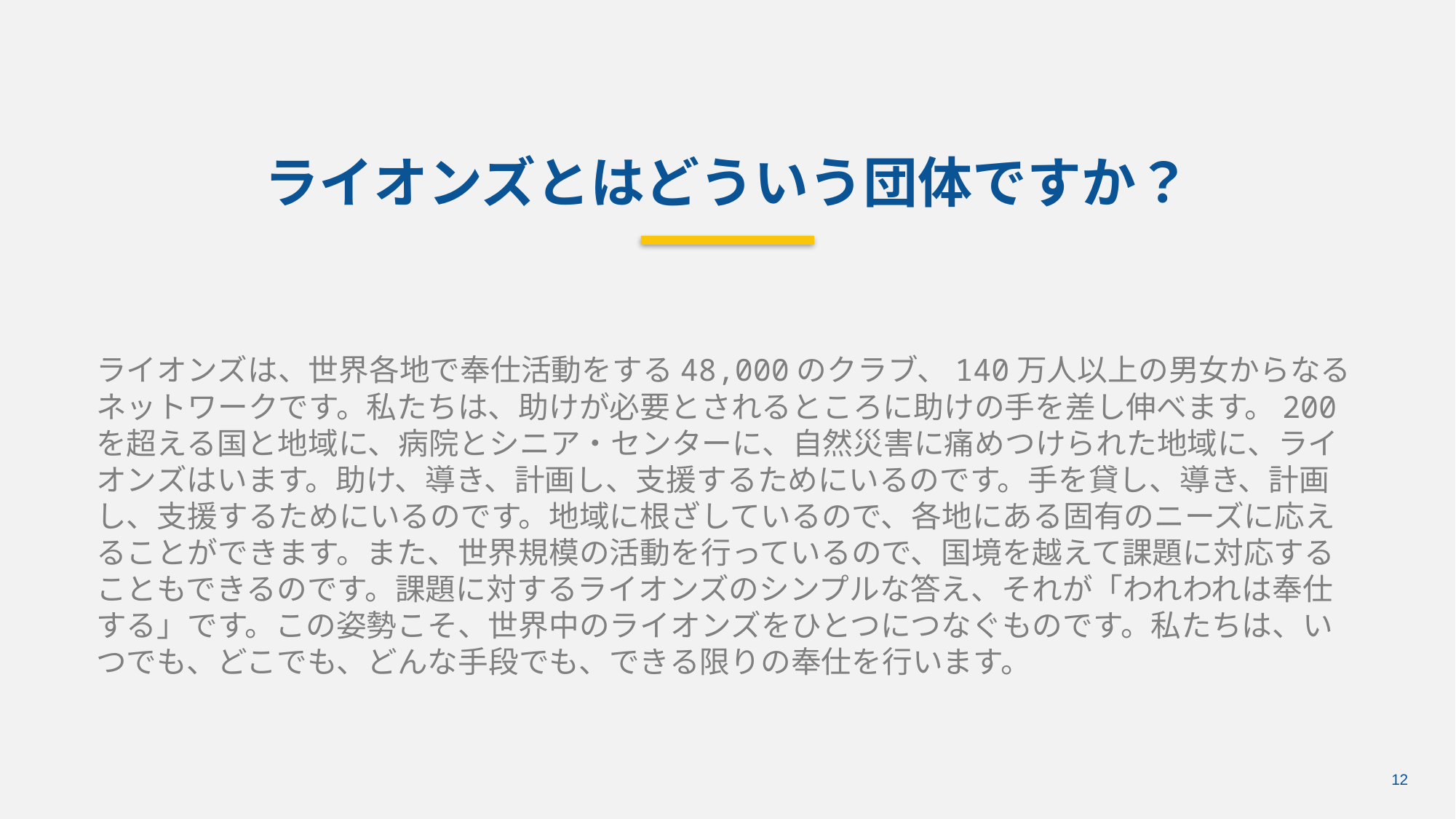

ライオンズとはどういう団体ですか？
ライオンズは、世界各地で奉仕活動をする48,000のクラブ、140万人以上の男女からなるネットワークです。私たちは、助けが必要とされるところに助けの手を差し伸べます。200を超える国と地域に、病院とシニア・センターに、自然災害に痛めつけられた地域に、ライオンズはいます。助け、導き、計画し、支援するためにいるのです。手を貸し、導き、計画し、支援するためにいるのです。地域に根ざしているので、各地にある固有のニーズに応えることができます。また、世界規模の活動を行っているので、国境を越えて課題に対応することもできるのです。課題に対するライオンズのシンプルな答え、それが「われわれは奉仕する」です。この姿勢こそ、世界中のライオンズをひとつにつなぐものです。私たちは、いつでも、どこでも、どんな手段でも、できる限りの奉仕を行います。